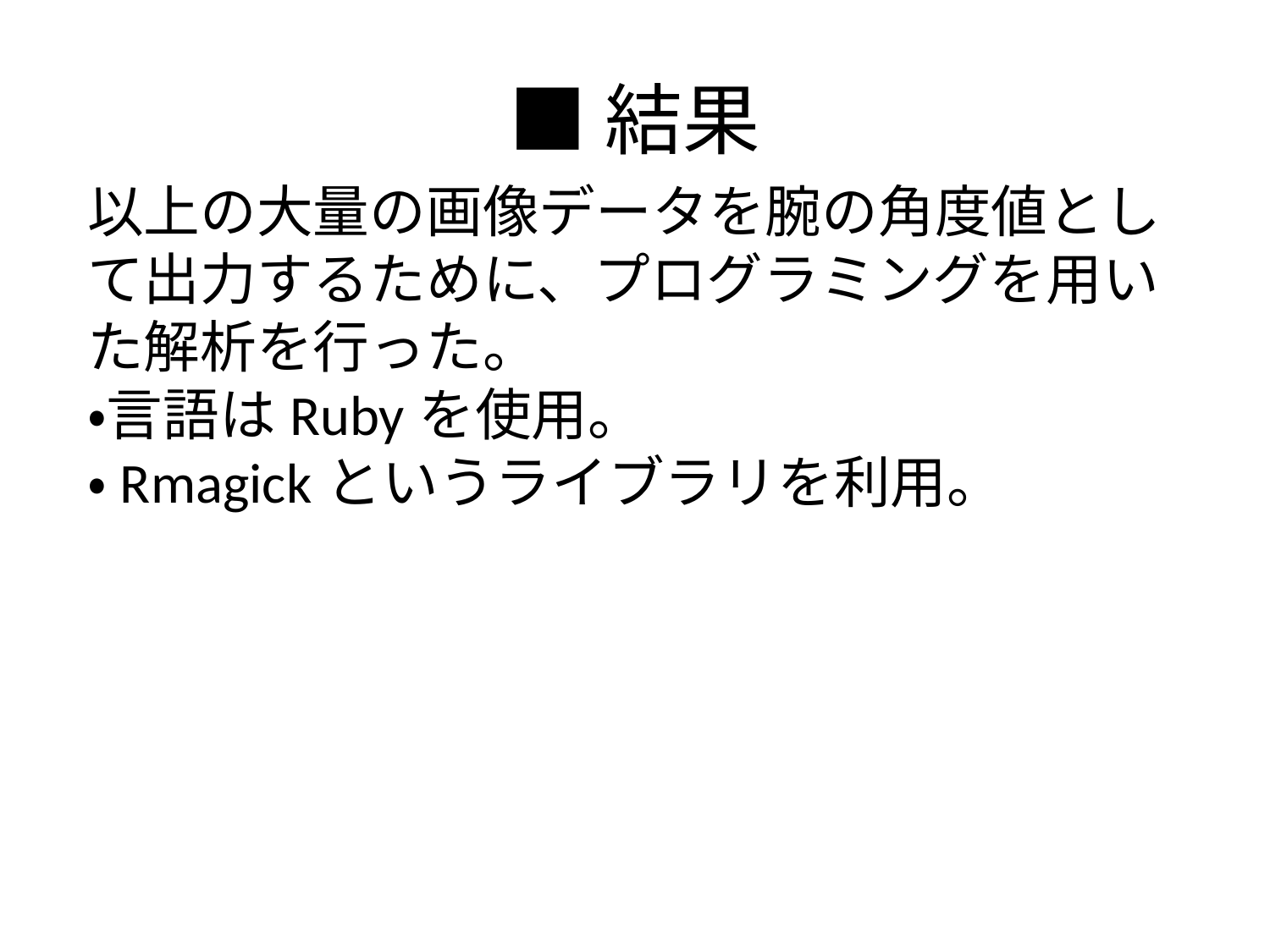

# ■結果
以上の大量の画像データを腕の角度値として出力するために、プログラミングを用いた解析を行った。
・言語はRubyを使用。
・Rmagickというライブラリを利用。